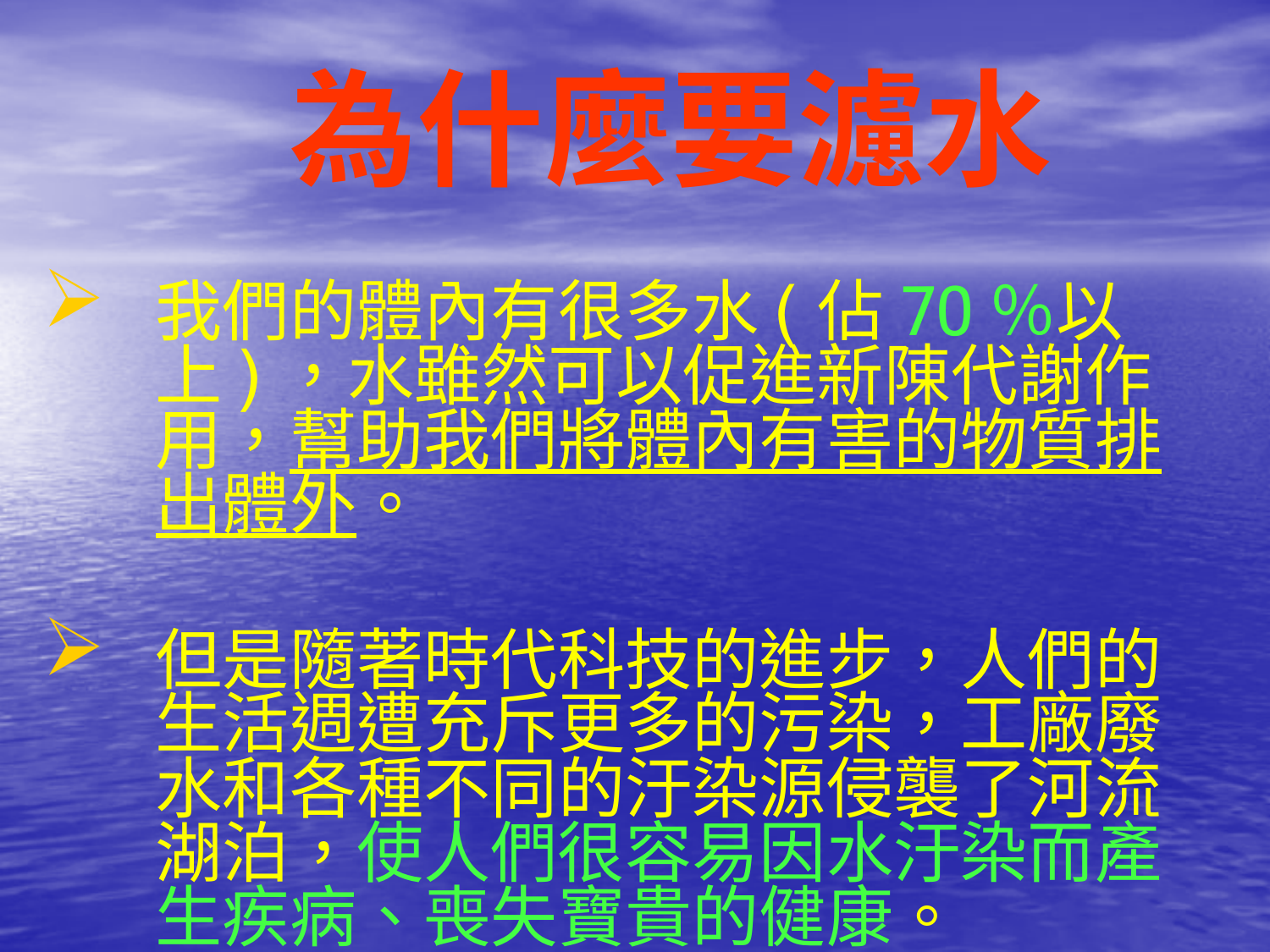

# 為什麼要濾水
我們的體內有很多水(佔70％以上)，水雖然可以促進新陳代謝作用，幫助我們將體內有害的物質排出體外。

但是隨著時代科技的進步，人們的生活週遭充斥更多的污染，工廠廢水和各種不同的汙染源侵襲了河流湖泊，使人們很容易因水汙染而產生疾病、喪失寶貴的健康。